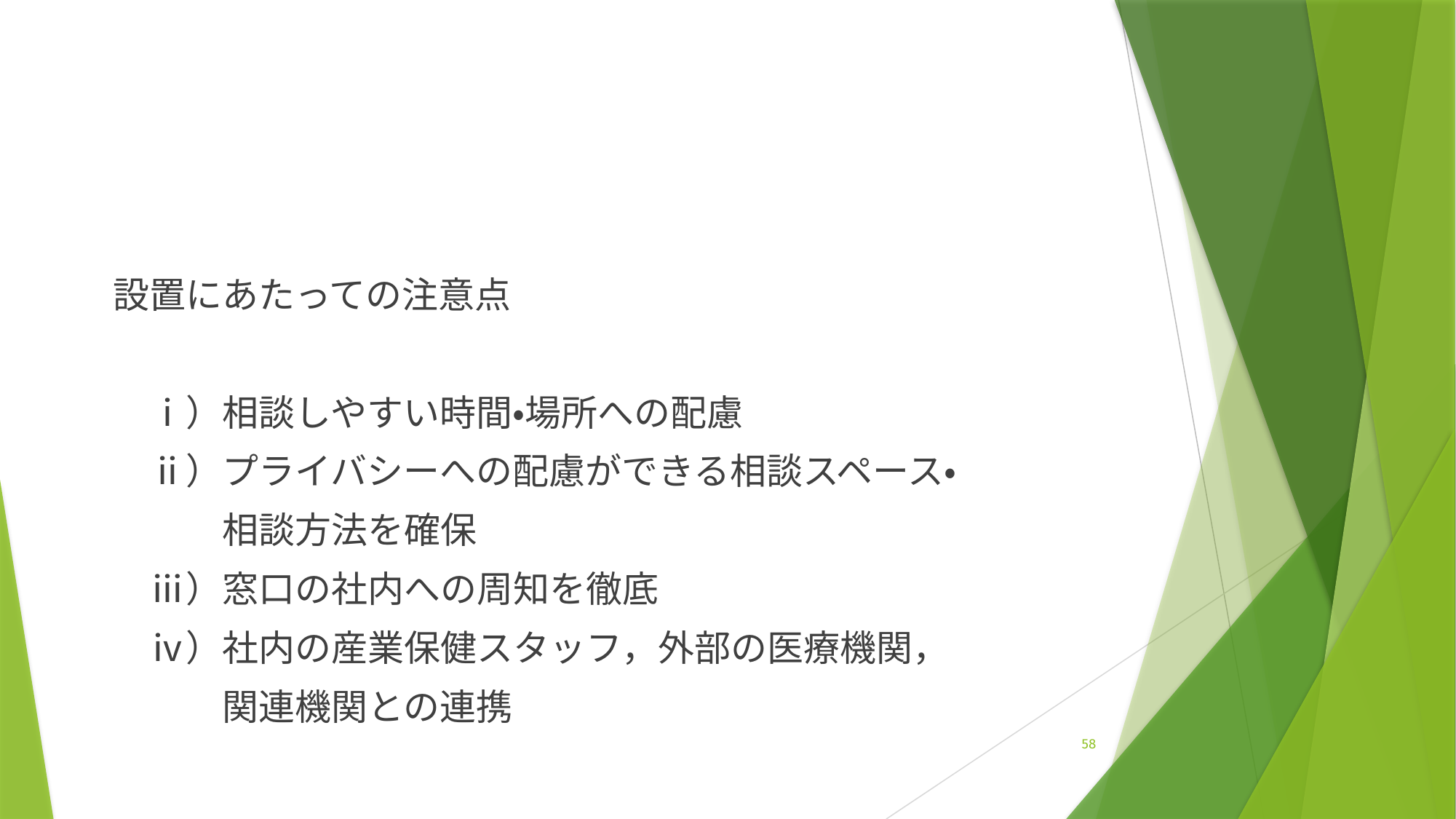

#

設置にあたっての注意点

　ⅰ）相談しやすい時間・場所への配慮
　ⅱ）プライバシーへの配慮ができる相談スペース・
　　　相談方法を確保
　ⅲ）窓口の社内への周知を徹底
　ⅳ）社内の産業保健スタッフ，外部の医療機関，
　　　関連機関との連携
58